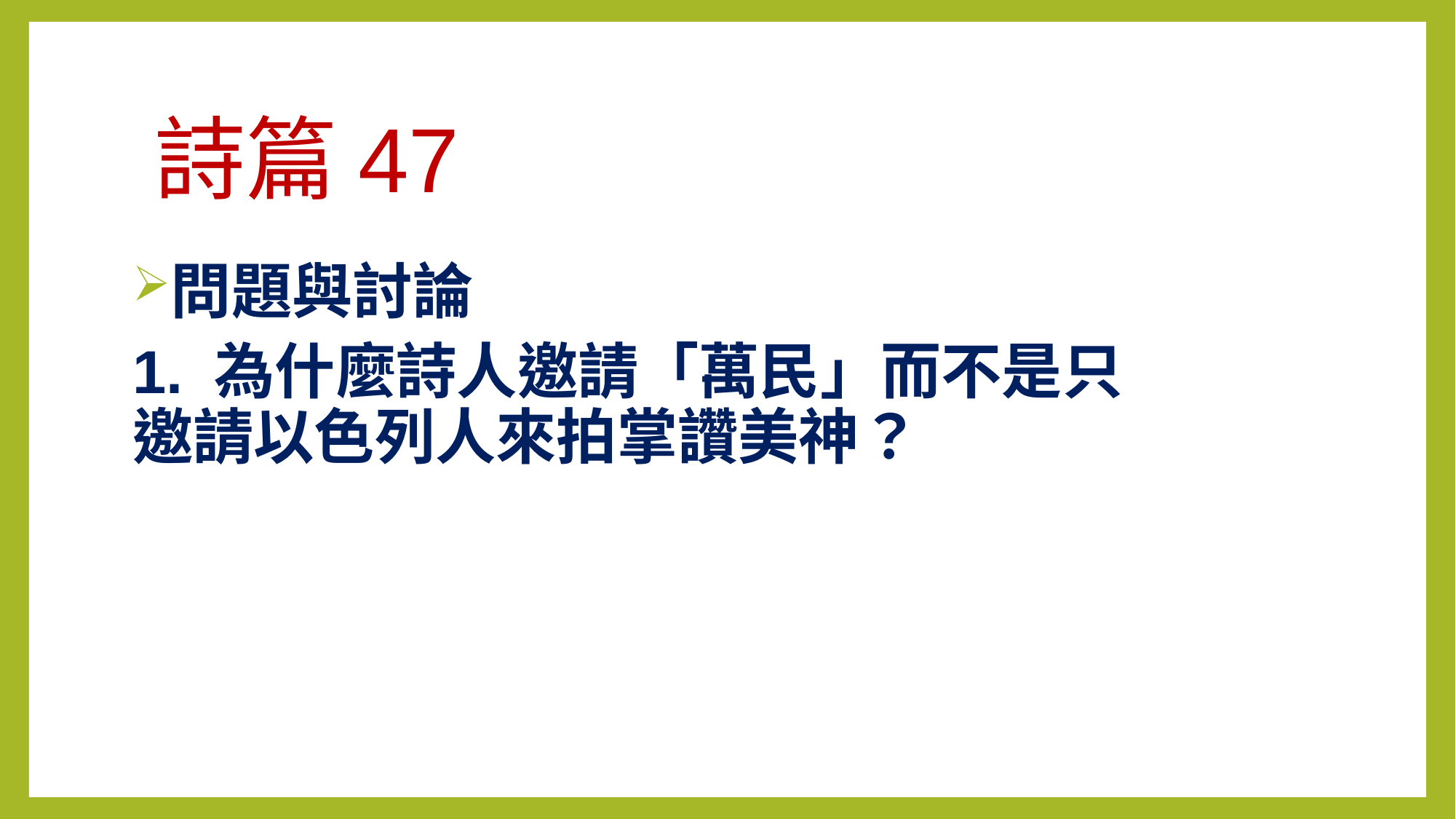

# 詩篇47
問題與討論
1. 為什麼詩人邀請「萬民」而不是只邀請以色列人來拍掌讚美神？